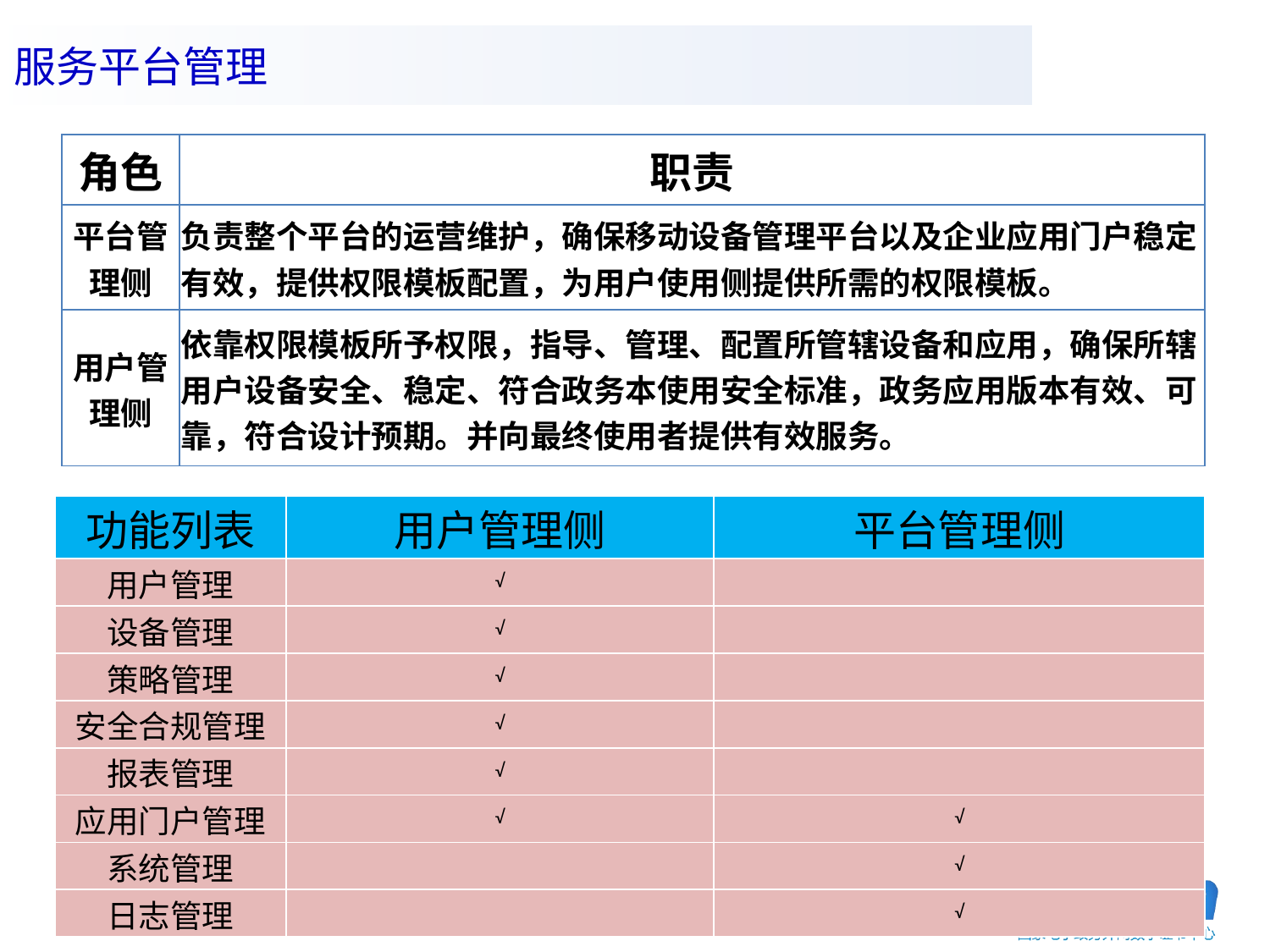

服务平台管理
| 角色 | 职责 |
| --- | --- |
| 平台管理侧 | 负责整个平台的运营维护，确保移动设备管理平台以及企业应用门户稳定有效，提供权限模板配置，为用户使用侧提供所需的权限模板。 |
| 用户管理侧 | 依靠权限模板所予权限，指导、管理、配置所管辖设备和应用，确保所辖用户设备安全、稳定、符合政务本使用安全标准，政务应用版本有效、可靠，符合设计预期。并向最终使用者提供有效服务。 |
| 功能列表 | 用户管理侧 | 平台管理侧 |
| --- | --- | --- |
| 用户管理 | √ |  |
| 设备管理 | √ |  |
| 策略管理 | √ |  |
| 安全合规管理 | √ |  |
| 报表管理 | √ |  |
| 应用门户管理 | √ | √ |
| 系统管理 |  | √ |
| 日志管理 |  | √ |